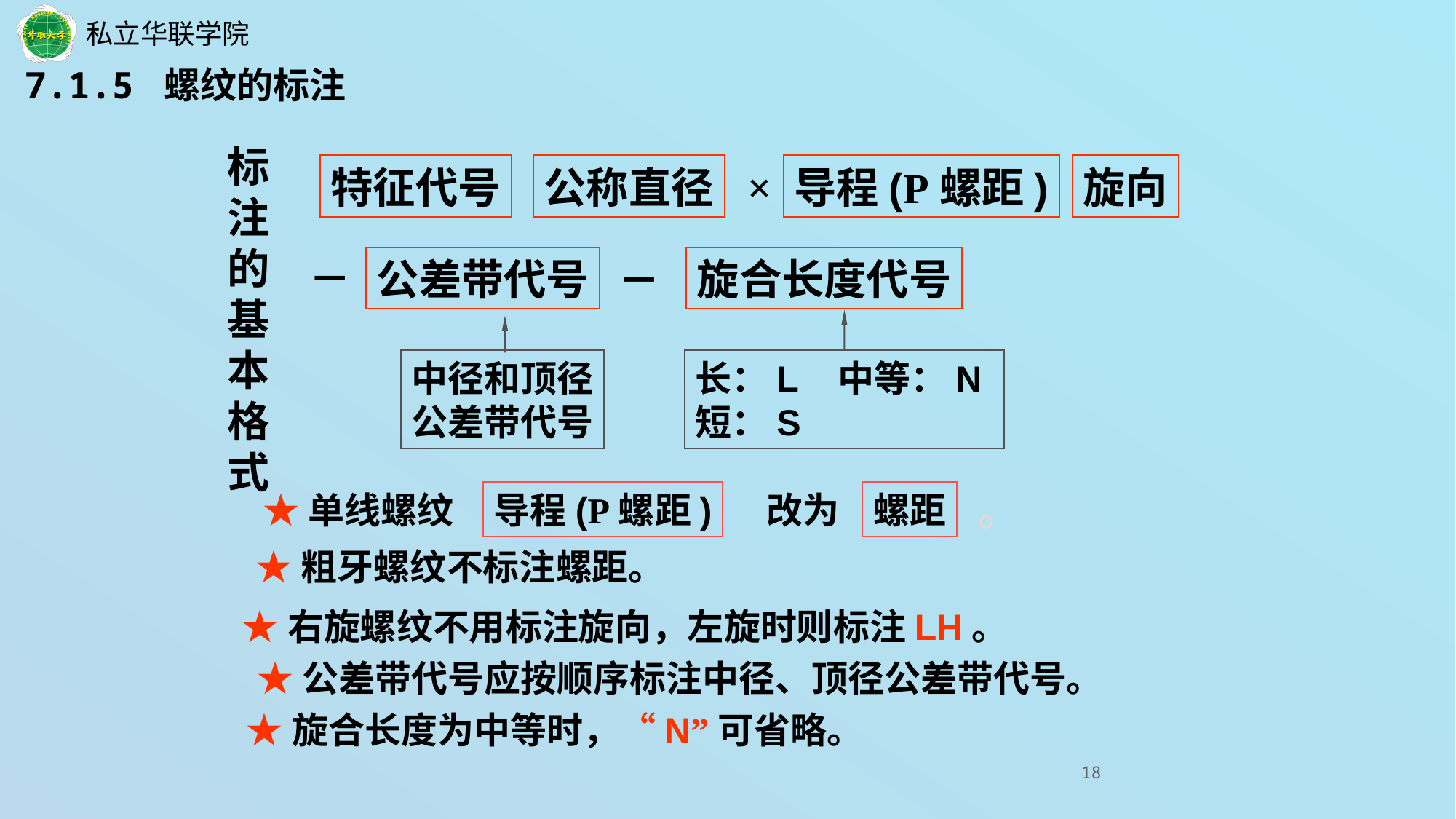

7.1.5 螺纹的标注
标注的基本格式
特征代号
公称直径
×
导程(P螺距)
旋向
－
公差带代号
旋合长度代号
－

长：L   中等：N
短：S

中径和顶径
公差带代号
。
导程(P螺距)
螺距
★单线螺纹
改为
★粗牙螺纹不标注螺距。
★右旋螺纹不用标注旋向，左旋时则标注LH。
★公差带代号应按顺序标注中径、顶径公差带代号。
★旋合长度为中等时，“N”可省略。
18